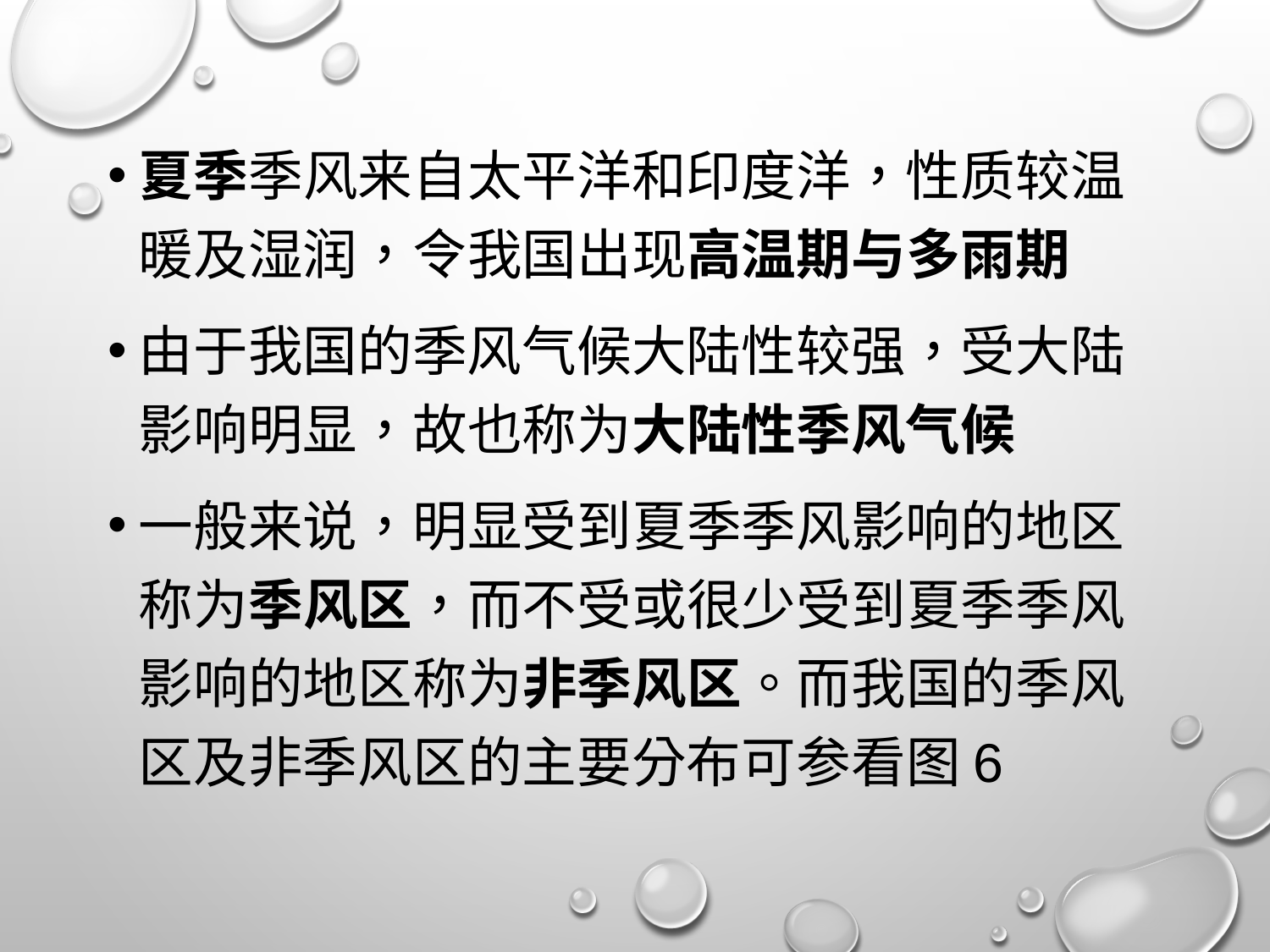

夏季季风来自太平洋和印度洋，性质较温暖及湿润，令我国出现高温期与多雨期
由于我国的季风气候大陆性较强，受大陆影响明显，故也称为大陆性季风气候
一般来说，明显受到夏季季风影响的地区称为季风区，而不受或很少受到夏季季风影响的地区称为非季风区。而我国的季风区及非季风区的主要分布可参看图6